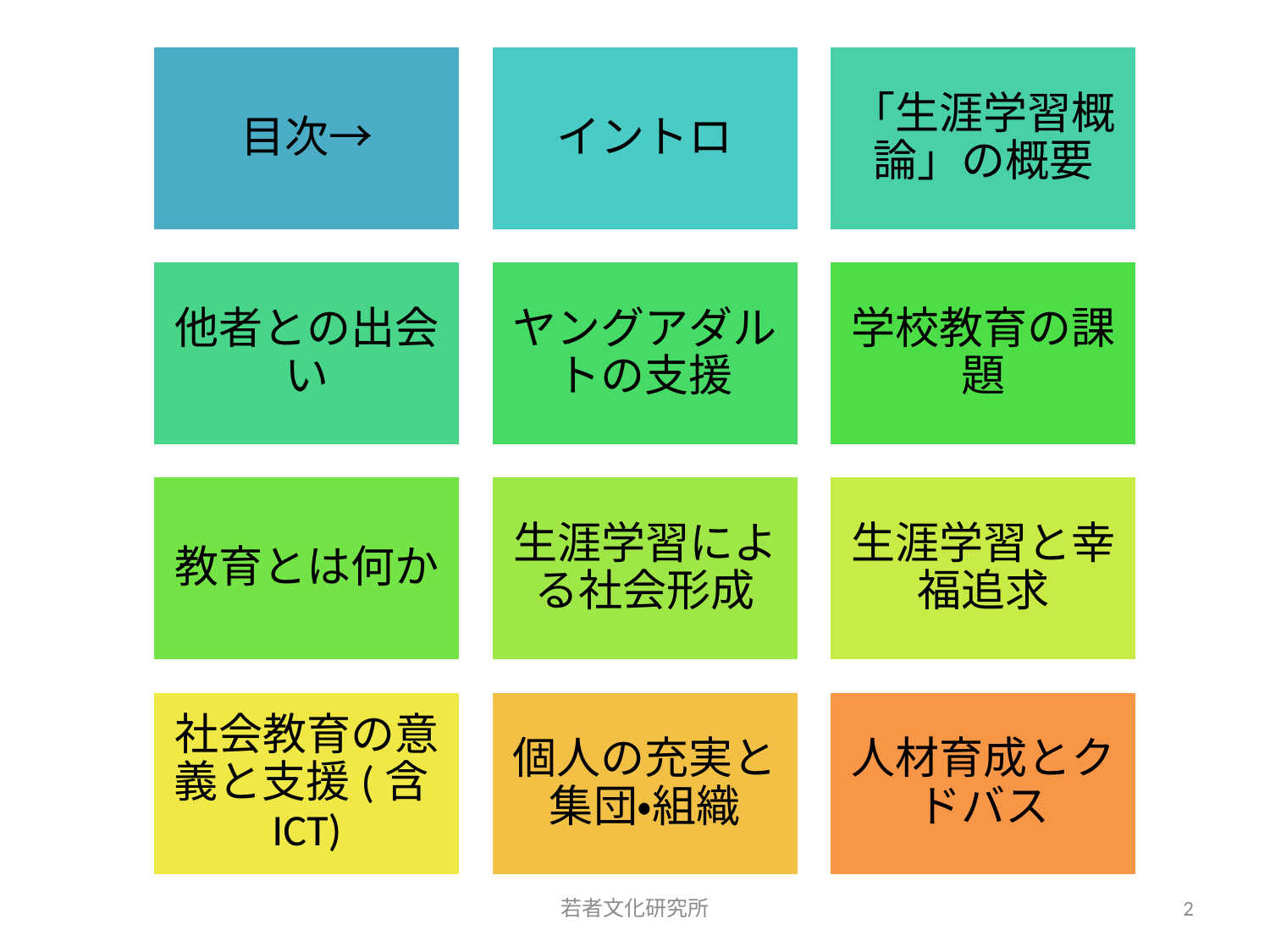

目次→
イントロ
「生涯学習概論」の概要
他者との出会い
ヤングアダルトの支援
学校教育の課題
教育とは何か
生涯学習による社会形成
生涯学習と幸福追求
社会教育の意義と支援(含ICT)
個人の充実と集団・組織
人材育成とクドバス
若者文化研究所
2